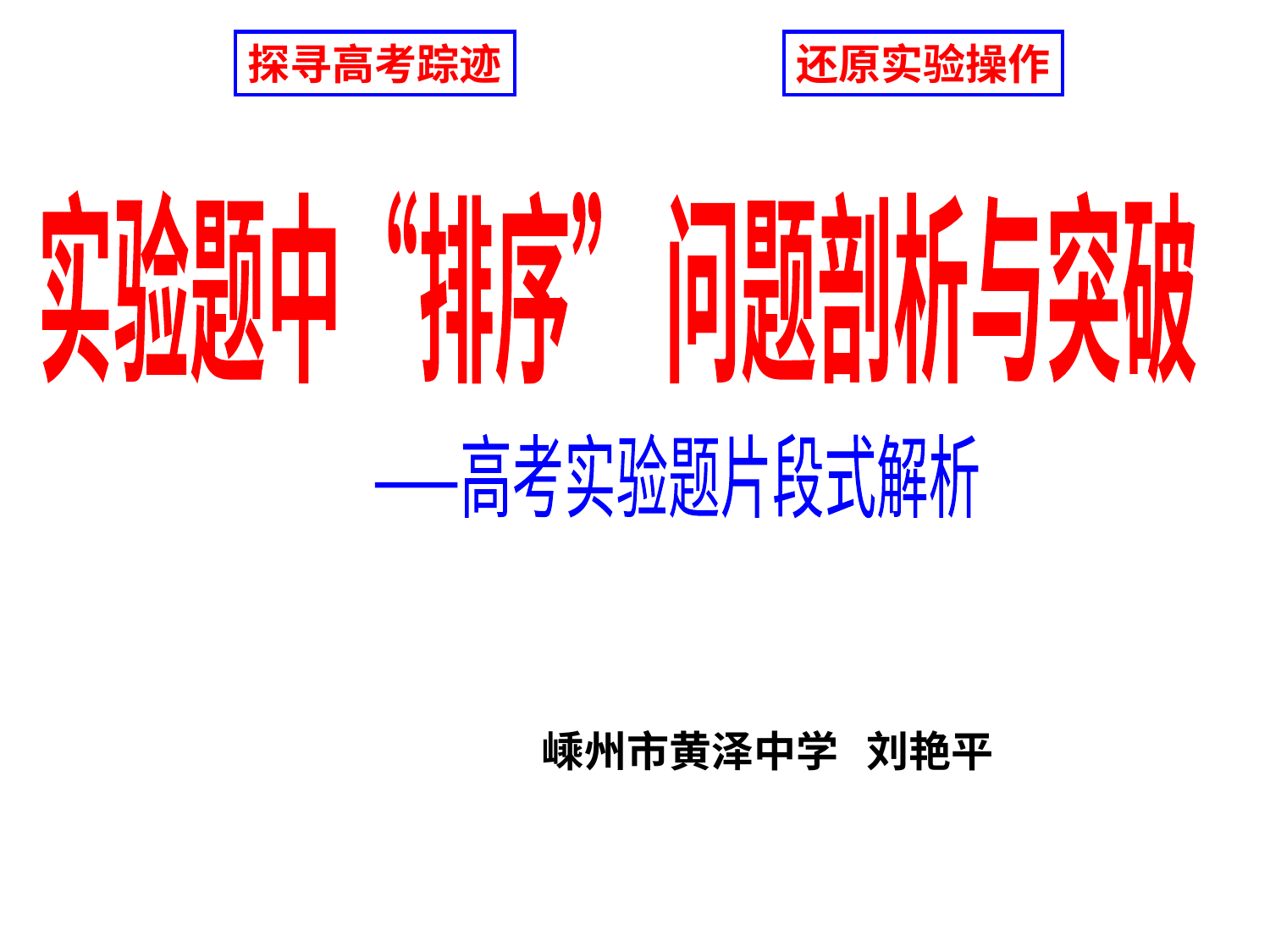

探寻高考踪迹
还原实验操作
实验题中“排序” 问题剖析与突破
——高考实验题片段式解析
嵊州市黄泽中学   刘艳平